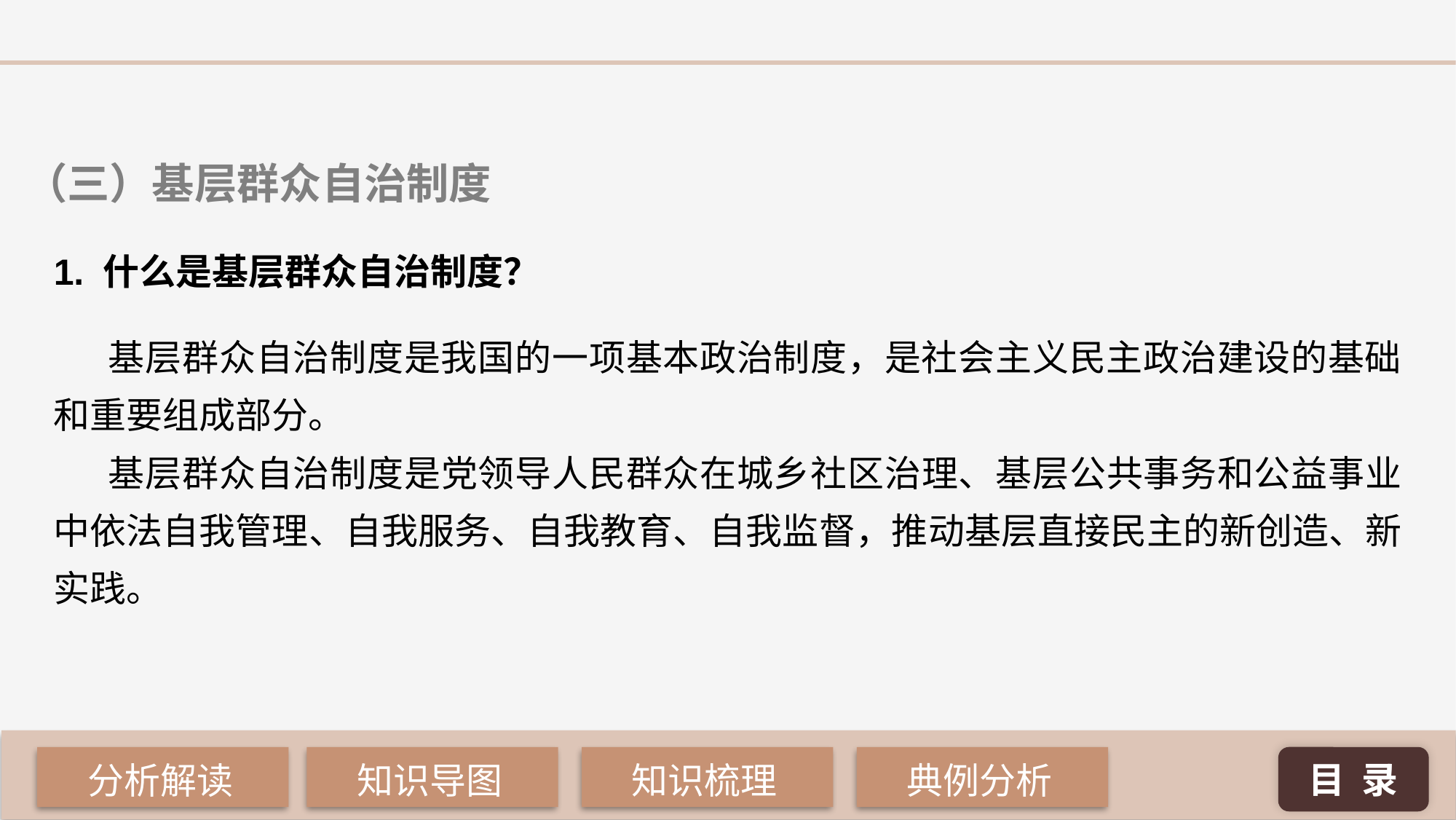

（三）基层群众自治制度
1. 什么是基层群众自治制度？
基层群众自治制度是我国的一项基本政治制度，是社会主义民主政治建设的基础和重要组成部分。
基层群众自治制度是党领导人民群众在城乡社区治理、基层公共事务和公益事业中依法自我管理、自我服务、自我教育、自我监督，推动基层直接民主的新创造、新实践。